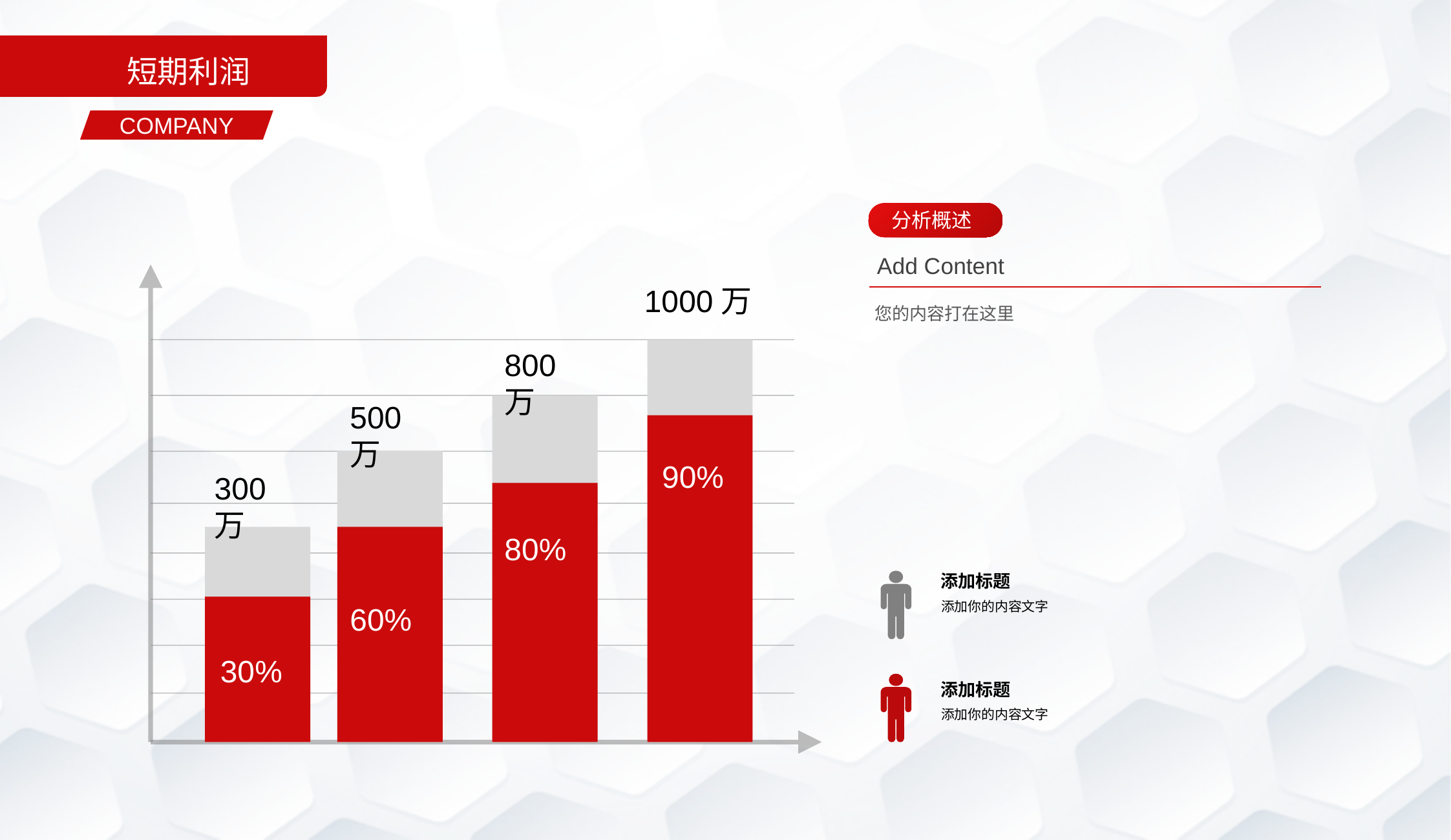

短期利润
COMPANY
分析概述

Add Content
1000万
您的内容打在这里

800万
500万

90%
300万

80%

添加标题
添加你的内容文字

添加标题
添加你的内容文字

60%
30%